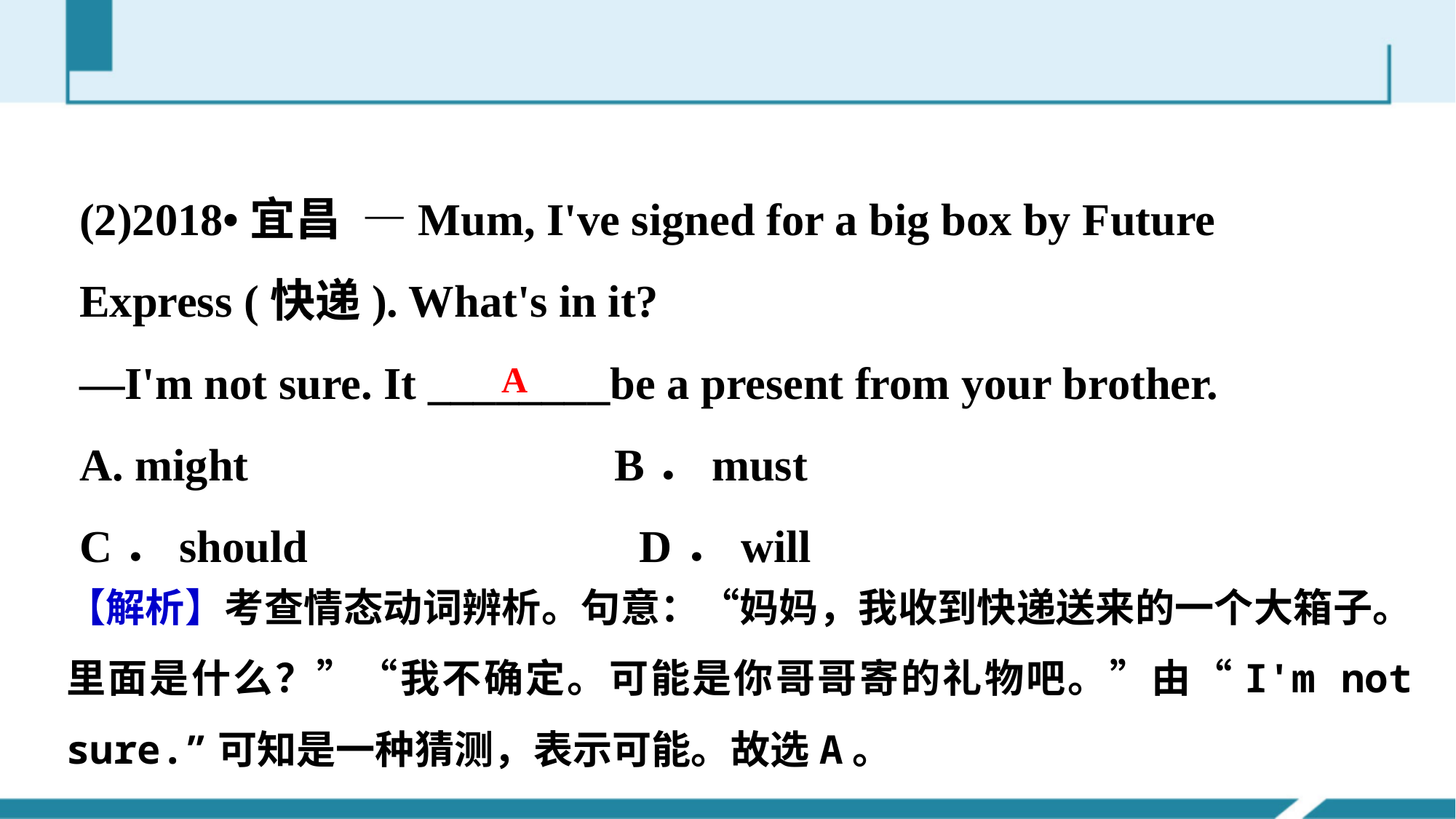

(2)2018•宜昌  —Mum, I've signed for a big box by Future Express (快递). What's in it?
—I'm not sure. It ________be a present from your brother.
A. might　　　                    B．must
C．should                             D．will
A
【解析】考查情态动词辨析。句意：“妈妈，我收到快递送来的一个大箱子。里面是什么？”“我不确定。可能是你哥哥寄的礼物吧。”由“I'm not sure.”可知是一种猜测，表示可能。故选A。